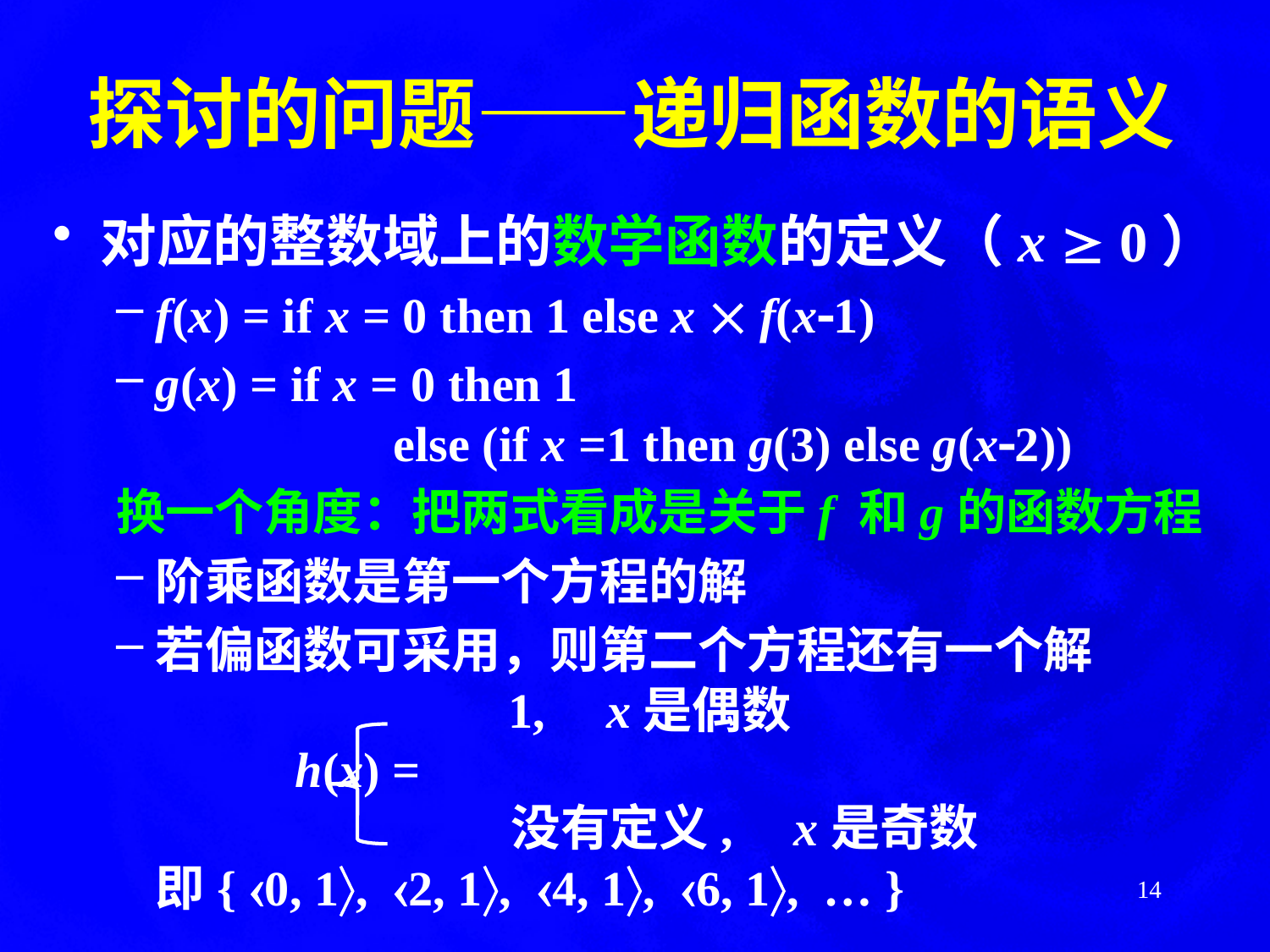

# 探讨的问题——递归函数的语义
对应的整数域上的数学函数的定义（x ≥ 0）
f(x) = if x = 0 then 1 else x × f(x−1)
g(x) = if x = 0 then 1
		         else (if x =1 then g(3) else g(x−2))
换一个角度：把两式看成是关于f 和g的函数方程
阶乘函数是第一个方程的解
若偏函数可采用，则第二个方程还有一个解
			        1,     x是偶数
		 h(x) =
			        没有定义,     x是奇数
	即{ 〈0, 1〉,  〈2, 1〉,  〈4, 1〉,  〈6, 1〉,  … }

14